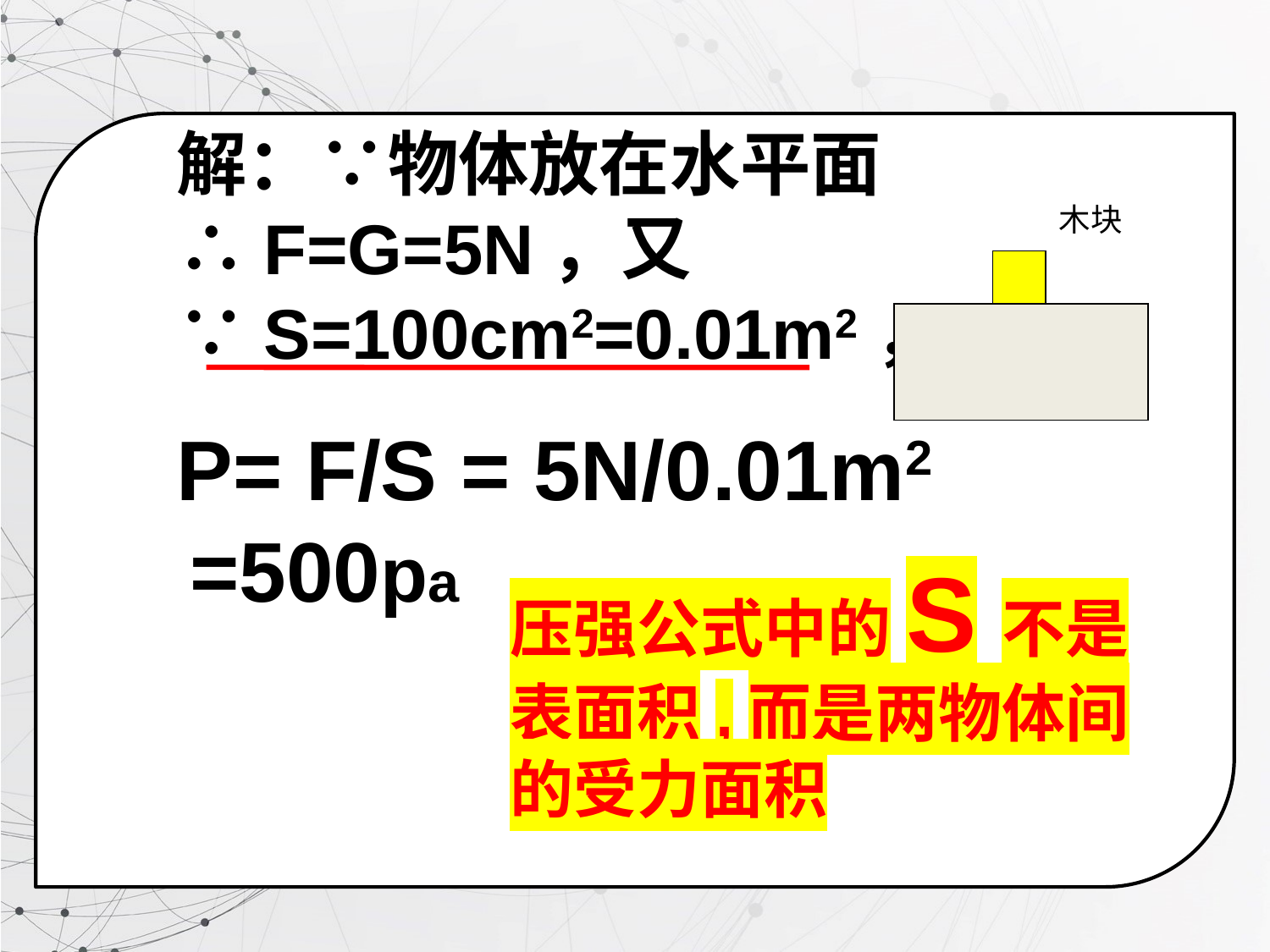

解：∵物体放在水平面∴F=G=5N，又∵S=100cm2=0.01m2，
P= F/S = 5N/0.01m2  =500pa
木块

压强公式中的S不是表面积,而是两物体间的受力面积